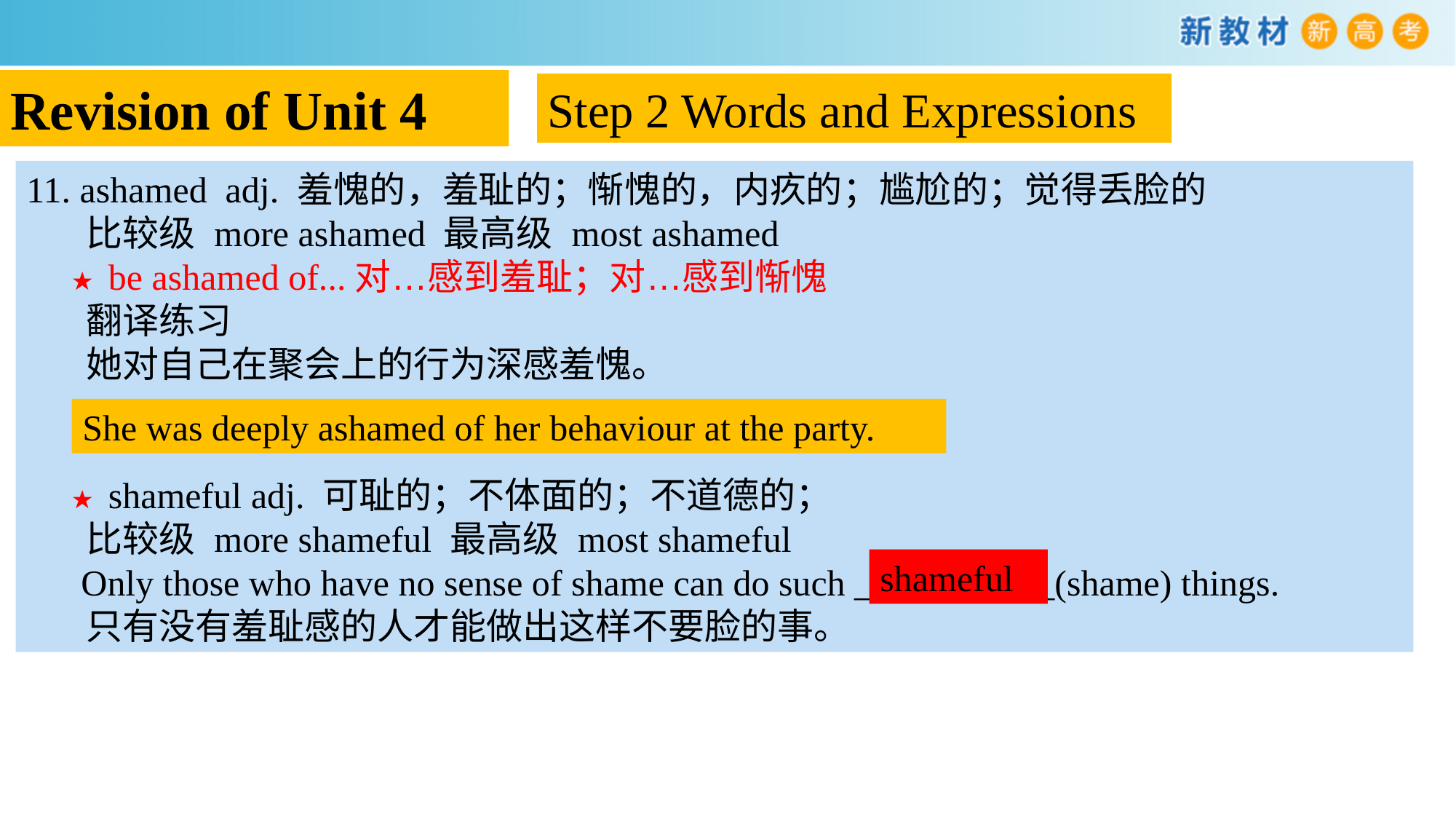

Revision of Unit 4
Step 2 Words and Expressions
11. ashamed  adj. 羞愧的，羞耻的；惭愧的，内疚的；尴尬的；觉得丢脸的
     比较级 more ashamed 最高级 most ashamed
     ★be ashamed of...对…感到羞耻；对…感到惭愧
     翻译练习
     她对自己在聚会上的行为深感羞愧。

     ★shameful adj. 可耻的；不体面的；不道德的；
     比较级 more shameful 最高级 most shameful
      Only those who have no sense of shame can do such ___________(shame) things.
     只有没有羞耻感的人才能做出这样不要脸的事。
She was deeply ashamed of her behaviour at the party.
shameful